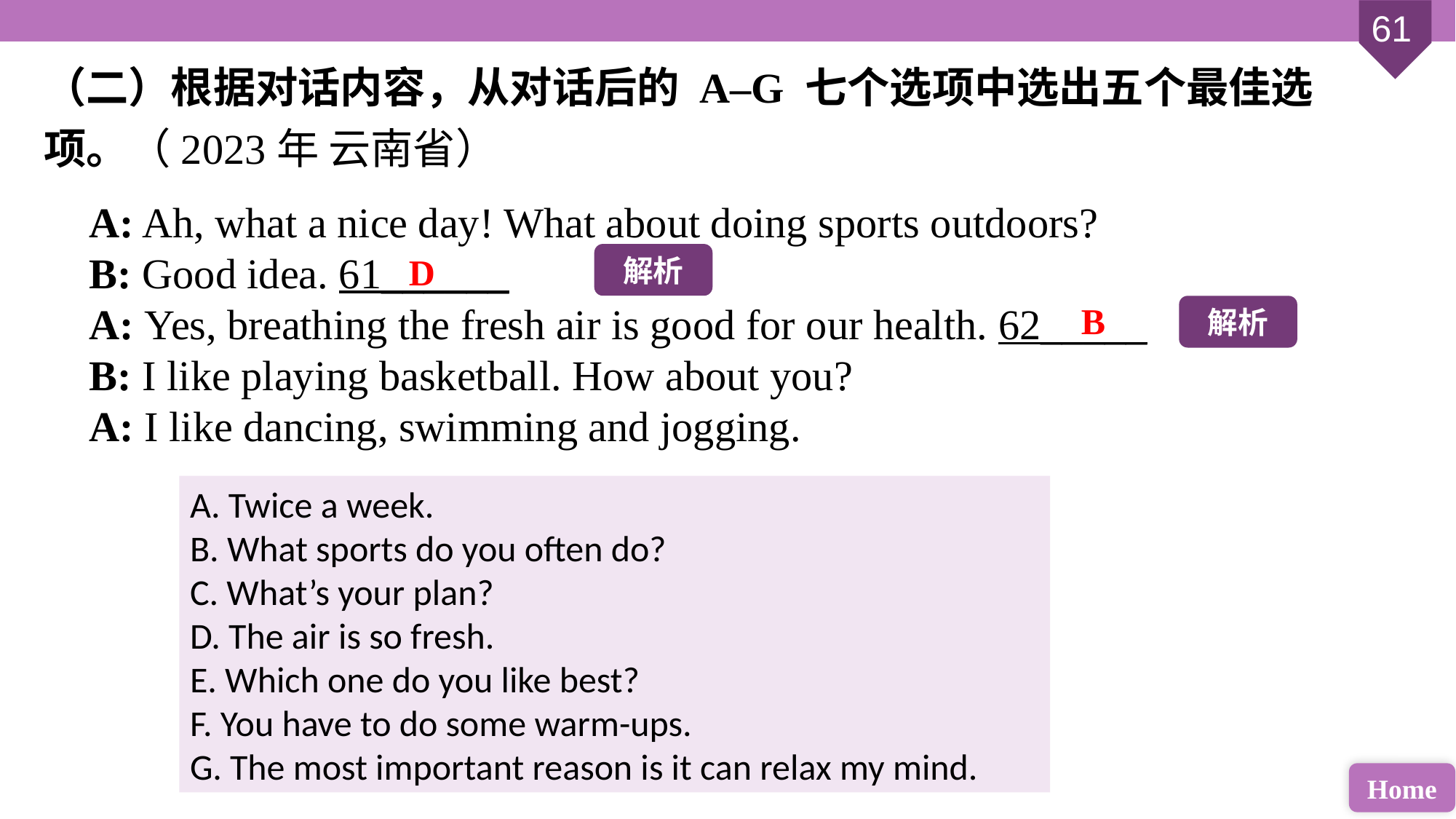

（二）根据对话内容，从对话后的 A–G 七个选项中选出五个最佳选项。（2023年 云南省）

A: Ah, what a nice day! What about doing sports outdoors?
B: Good idea. 61______
A: Yes, breathing the fresh air is good for our health. 62_____
B: I like playing basketball. How about you?
A: I like dancing, swimming and jogging.
D
解析
B
解析
A. Twice a week.
B. What sports do you often do?
C. What’s your plan?
D. The air is so fresh.
E. Which one do you like best?
F. You have to do some warm-ups.
G. The most important reason is it can relax my mind.